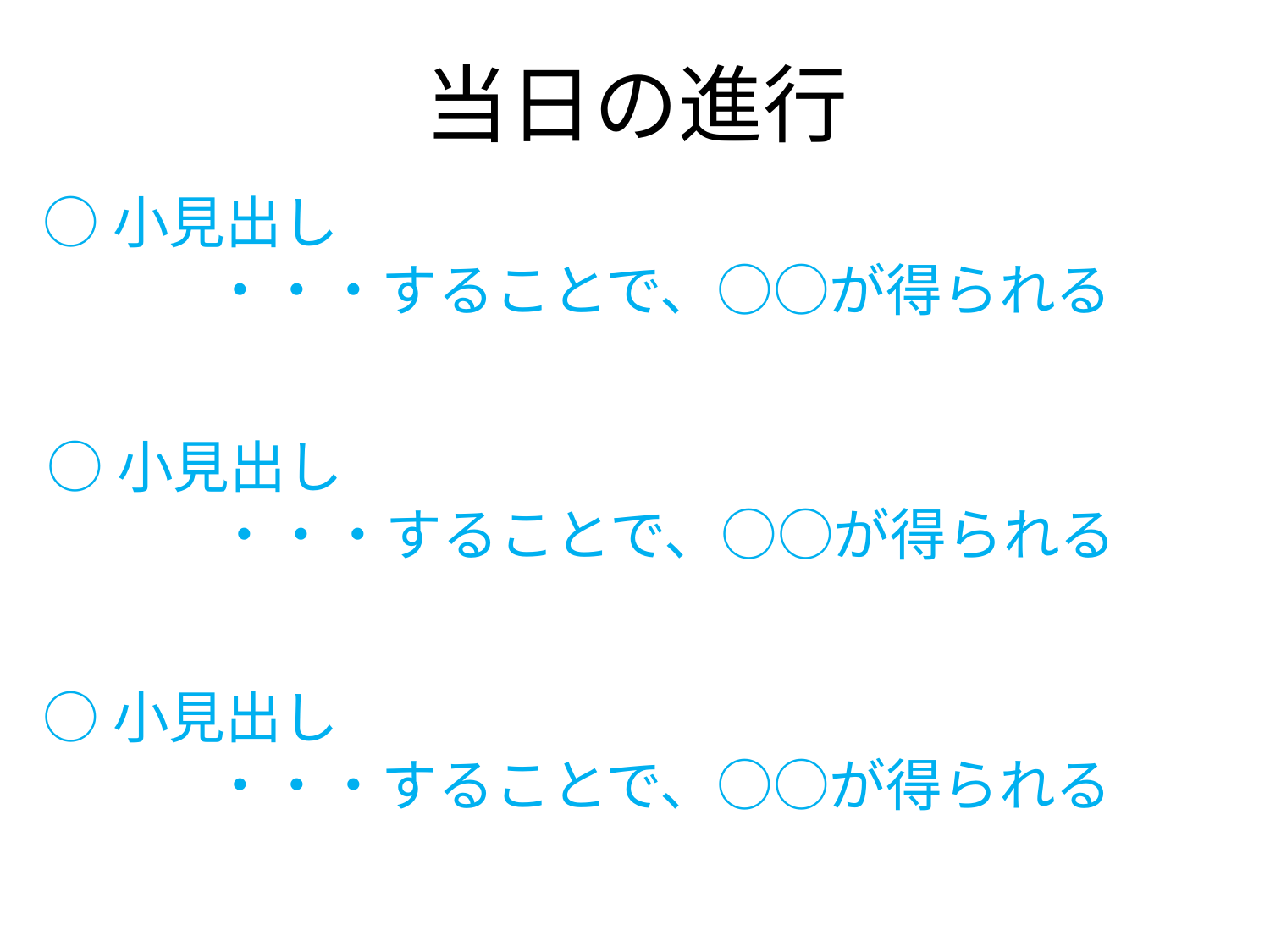

# 当日の進行
○小見出し
　　　・・・することで、○○が得られる
○小見出し
　　　・・・することで、○○が得られる
○小見出し
　　　・・・することで、○○が得られる